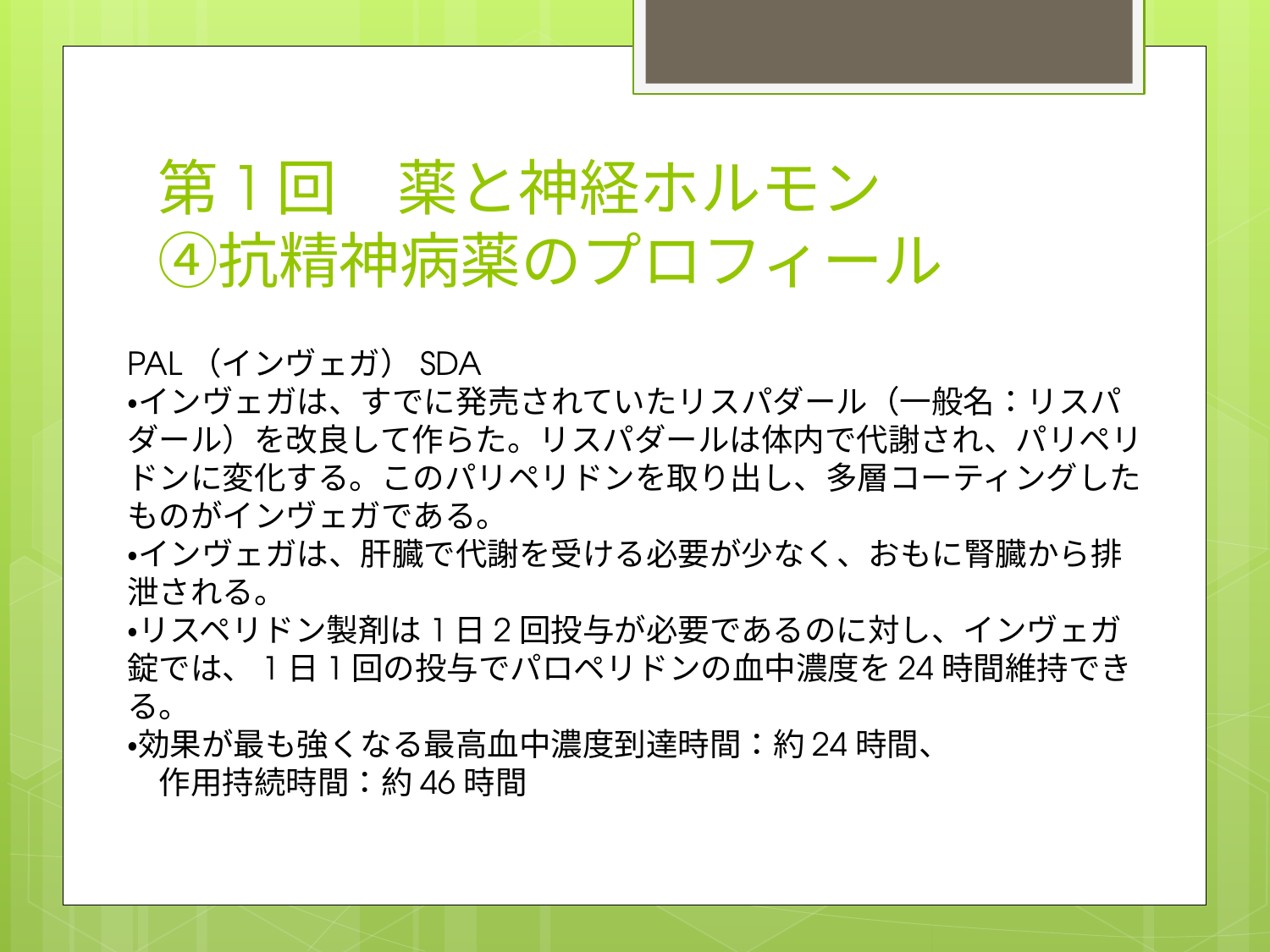

# 第1回　薬と神経ホルモン ④抗精神病薬のプロフィール
PAL（インヴェガ）SDA
・インヴェガは、すでに発売されていたリスパダール（一般名：リスパダール）を改良して作らた。リスパダールは体内で代謝され、パリペリドンに変化する。このパリペリドンを取り出し、多層コーティングしたものがインヴェガである。
・インヴェガは、肝臓で代謝を受ける必要が少なく、おもに腎臓から排泄される。
・リスペリドン製剤は1日2回投与が必要であるのに対し、インヴェガ錠では、1日1回の投与でパロペリドンの血中濃度を24時間維持できる。
・効果が最も強くなる最高血中濃度到達時間：約24時間、
　作用持続時間：約46時間